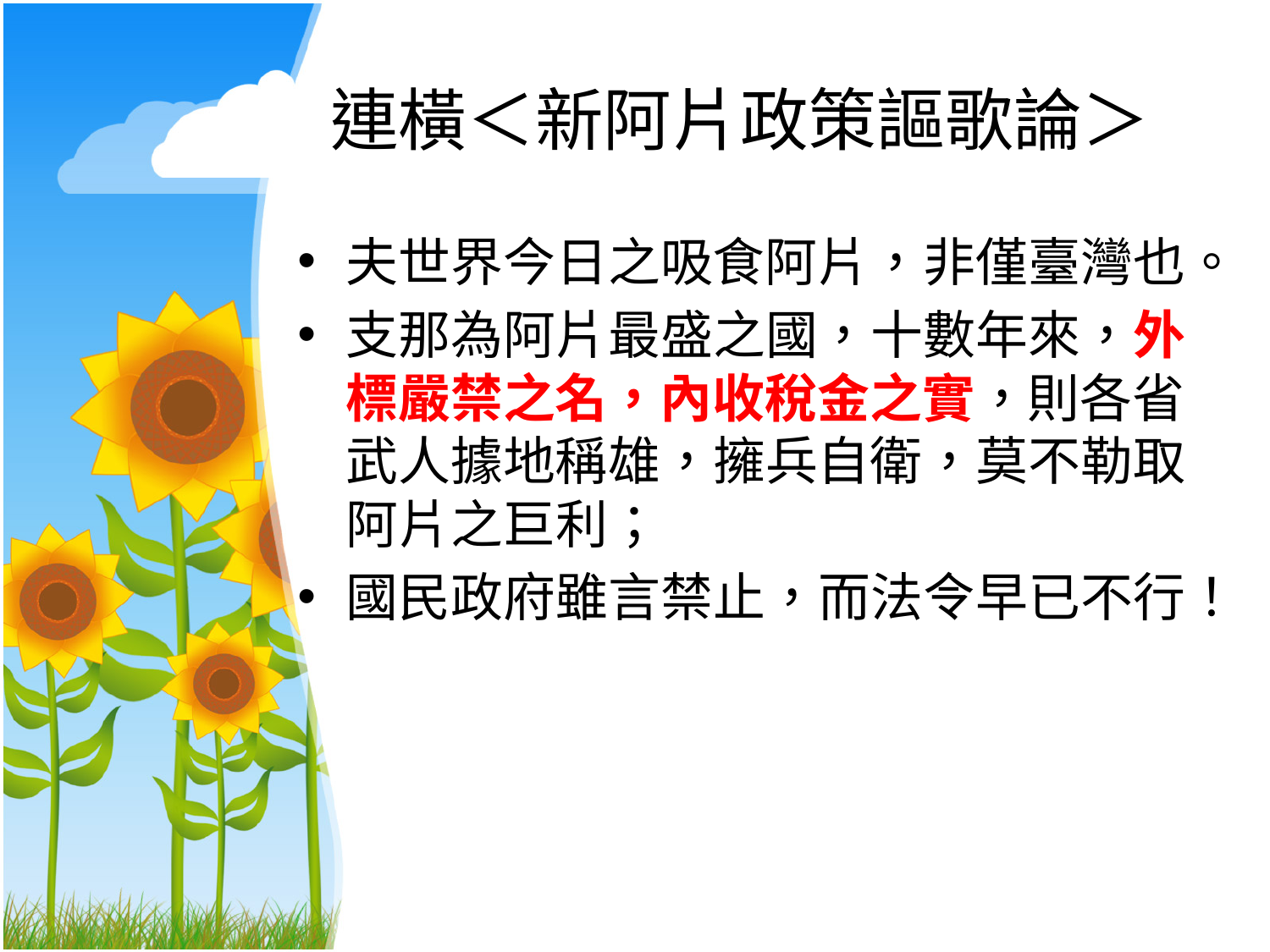

# 連橫＜新阿片政策謳歌論＞
夫世界今日之吸食阿片，非僅臺灣也。
支那為阿片最盛之國，十數年來，外標嚴禁之名，內收稅金之實，則各省武人據地稱雄，擁兵自衛，莫不勒取阿片之巨利；
國民政府雖言禁止，而法令早已不行！